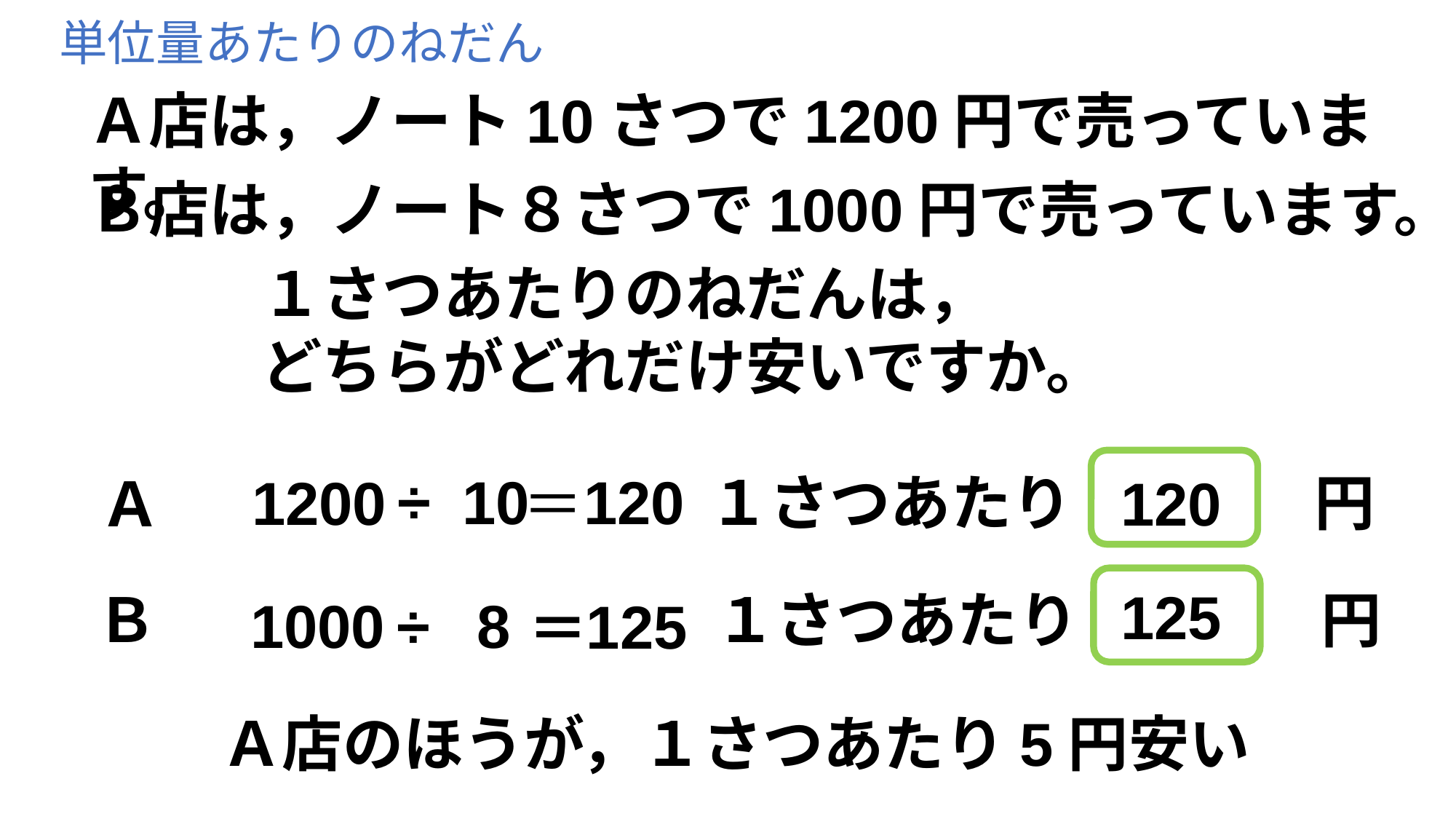

単位量あたりのねだん
Ａ店は，ノート10さつで1200円で売っています。
Ｂ店は，ノート８さつで1000円で売っています。
１さつあたりのねだんは，
どちらがどれだけ安いですか。

÷
10
120
1200
１さつあたり　　　　円
120
Ａ
＝

125
Ｂ
１さつあたり　　　　円
1000
÷
8
125
＝
Ａ店のほうが，１さつあたり5円安い